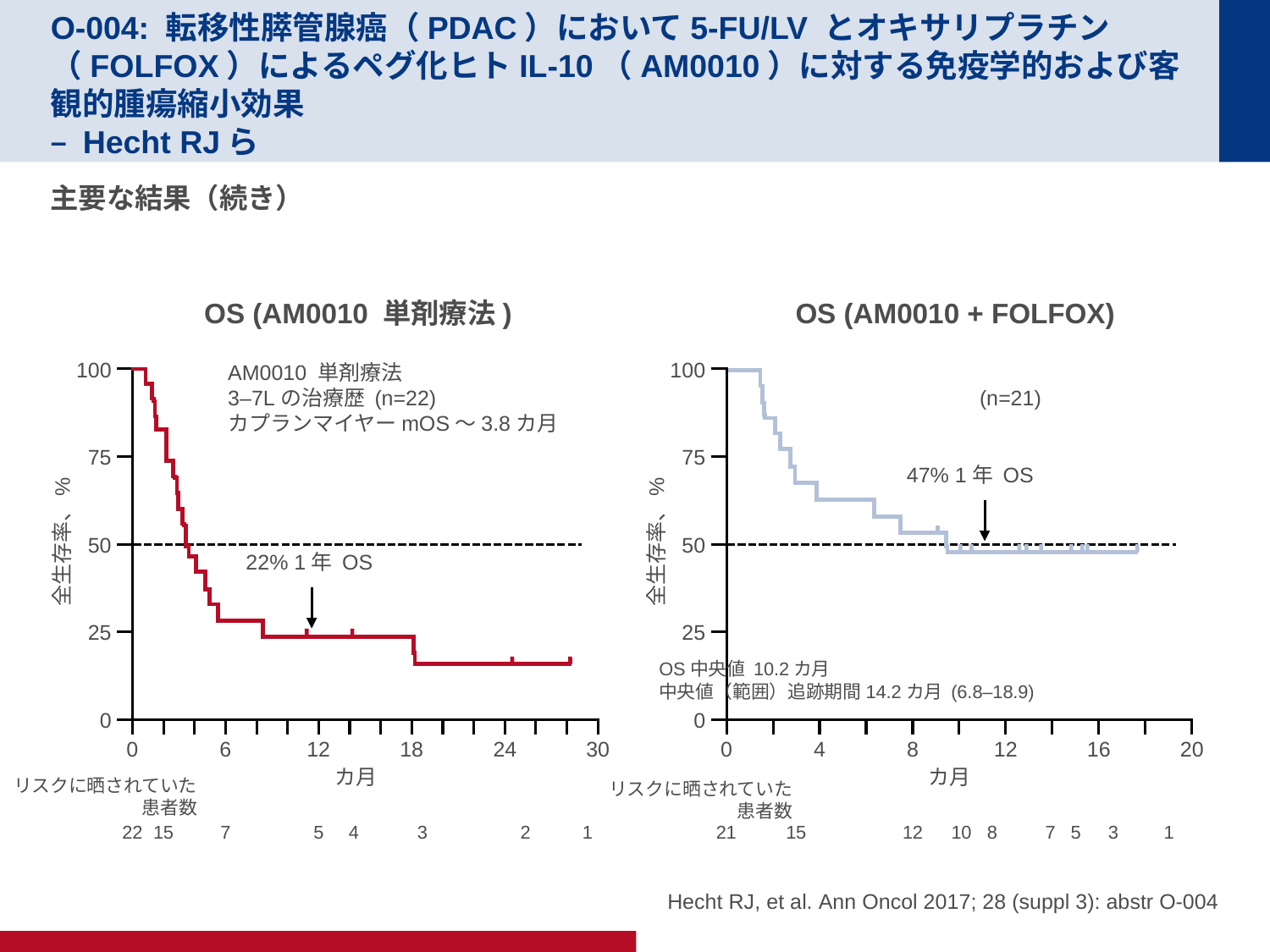

# O-004: 転移性膵管腺癌（PDAC）において5-FU/LV とオキサリプラチン（FOLFOX）によるペグ化ヒトIL-10（AM0010）に対する免疫学的および客観的腫瘍縮小効果 – Hecht RJら
主要な結果（続き）

OS (AM0010 単剤療法)
OS (AM0010 + FOLFOX)
100
100
AM0010 単剤療法
3–7Lの治療歴 (n=22)
カプランマイヤーmOS～3.8カ月

(n=21)
75
75
47% 1年 OS
全生存率、%
全生存率、%
50
50
22% 1年 OS
25
25
OS中央値 10.2カ月
中央値（範囲）追跡期間14.2カ月 (6.8–18.9)
0
0
0
6
12
18
24
30
0
4
8
12
16
20
カ月
カ月
リスクに晒されていた
患者数
リスクに晒されていた
患者数
22
15
7
5
4
3
2
1
21
15
12
10
8
7
5
3
1
Hecht RJ, et al. Ann Oncol 2017; 28 (suppl 3): abstr O-004